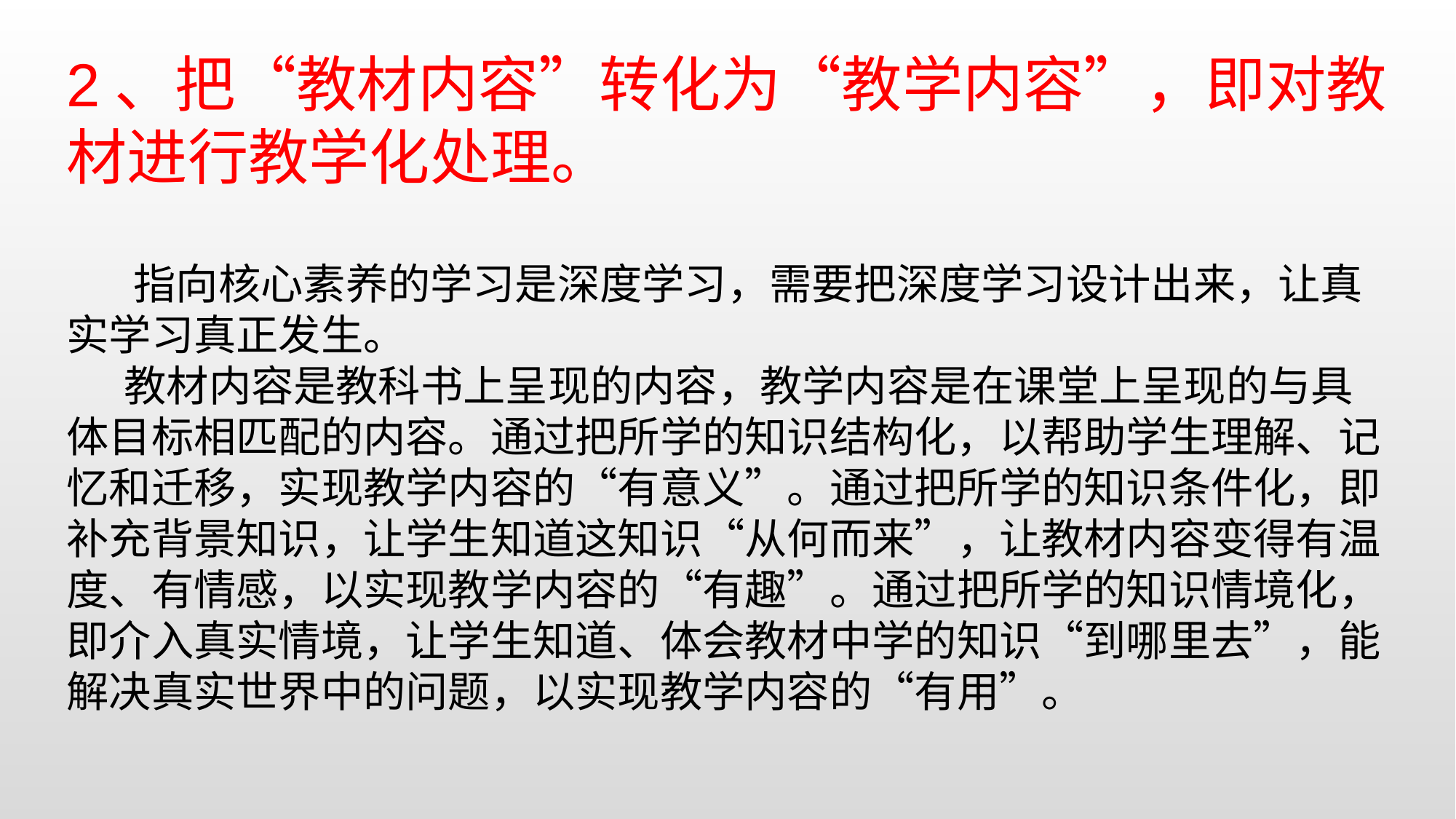

2、把“教材内容”转化为“教学内容”，即对教材进行教学化处理。

      指向核心素养的学习是深度学习，需要把深度学习设计出来，让真实学习真正发生。
     教材内容是教科书上呈现的内容，教学内容是在课堂上呈现的与具体目标相匹配的内容。通过把所学的知识结构化，以帮助学生理解、记忆和迁移，实现教学内容的“有意义”。通过把所学的知识条件化，即补充背景知识，让学生知道这知识“从何而来”，让教材内容变得有温度、有情感，以实现教学内容的“有趣”。通过把所学的知识情境化，即介入真实情境，让学生知道、体会教材中学的知识“到哪里去”，能解决真实世界中的问题，以实现教学内容的“有用”。